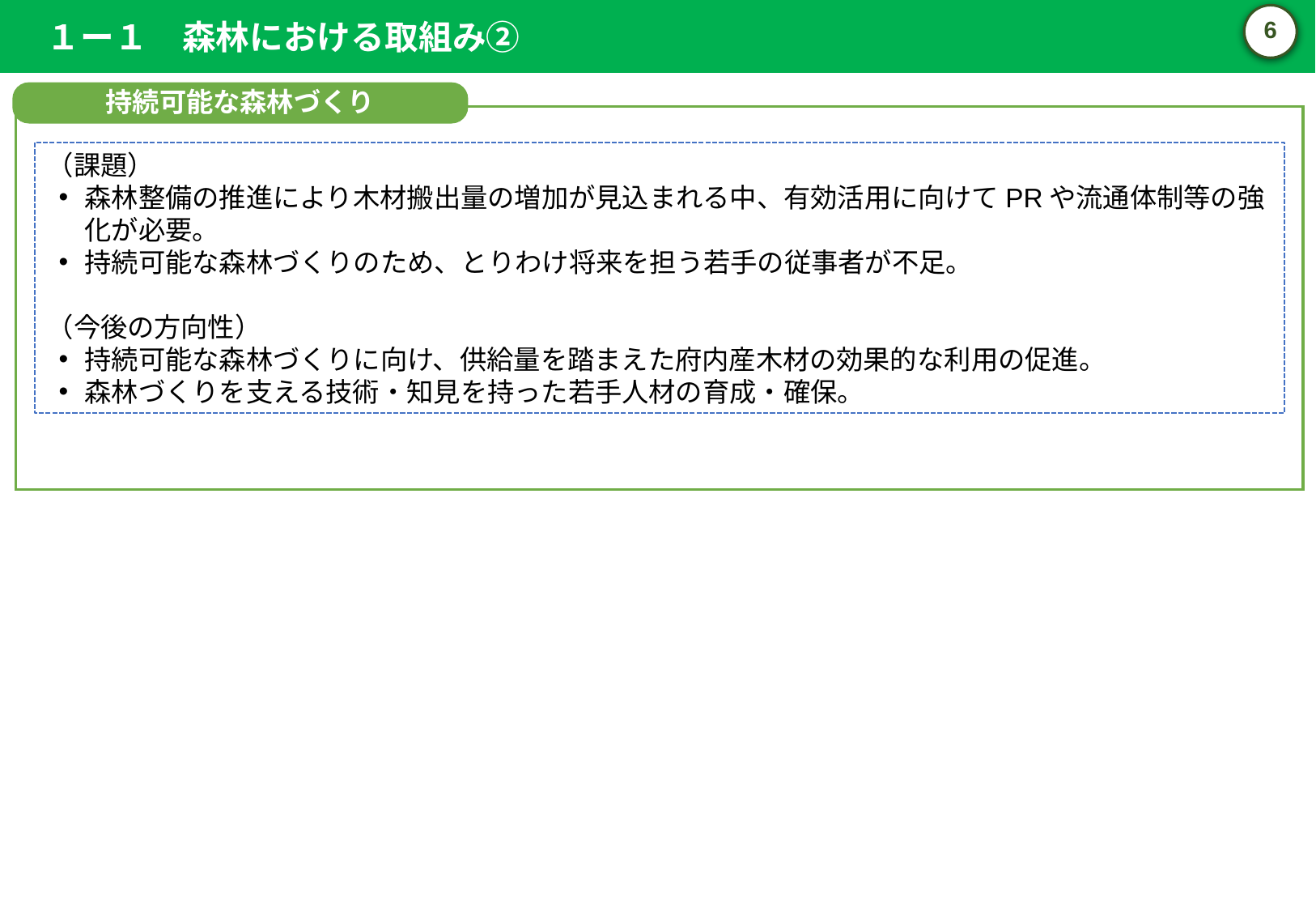

１ー１　森林における取組み②
6
持続可能な森林づくり

（課題）
森林整備の推進により木材搬出量の増加が見込まれる中、有効活用に向けてPRや流通体制等の強化が必要。
持続可能な森林づくりのため、とりわけ将来を担う若手の従事者が不足。

（今後の方向性）
持続可能な森林づくりに向け、供給量を踏まえた府内産木材の効果的な利用の促進。
森林づくりを支える技術・知見を持った若手人材の育成・確保。